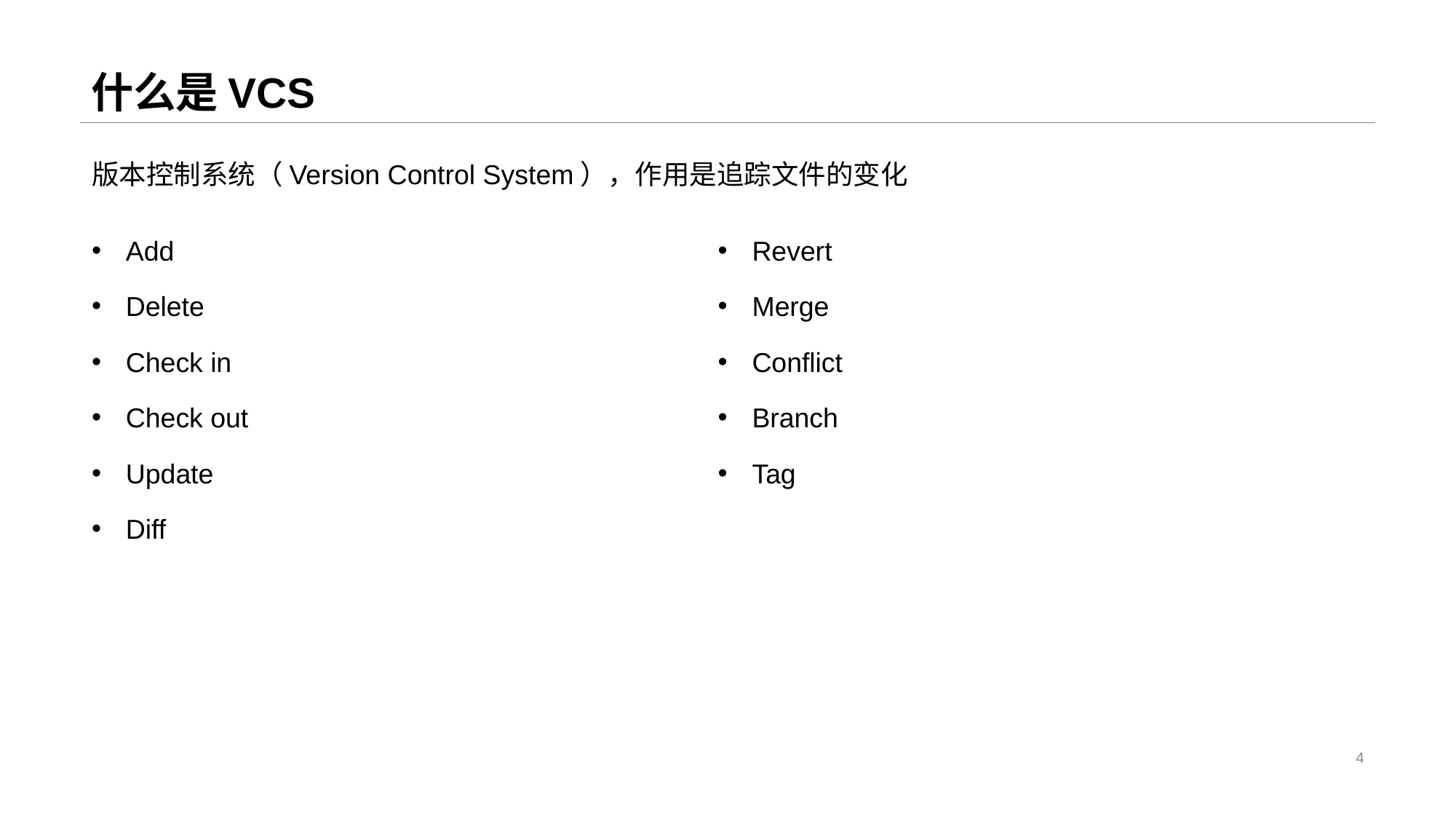

# 什么是VCS
版本控制系统（Version Control System），作用是追踪文件的变化

Add
Delete
Check in
Check out
Update
Diff

Revert
Merge
Conflict
Branch
Tag

4